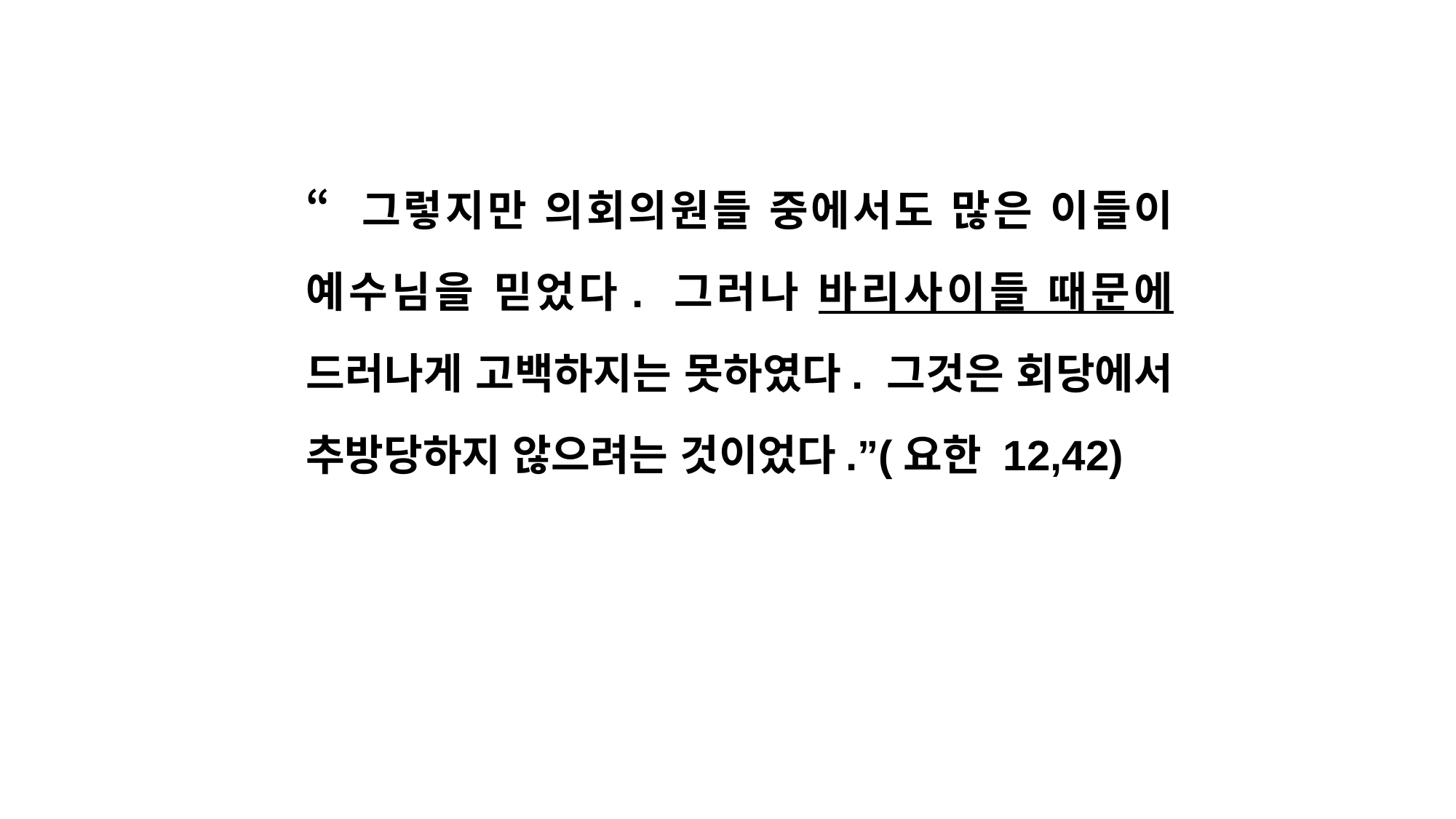

“그렇지만 의회의원들 중에서도 많은 이들이 예수님을 믿었다. 그러나 바리사이들 때문에 드러나게 고백하지는 못하였다. 그것은 회당에서 추방당하지 않으려는 것이었다.”(요한 12,42)